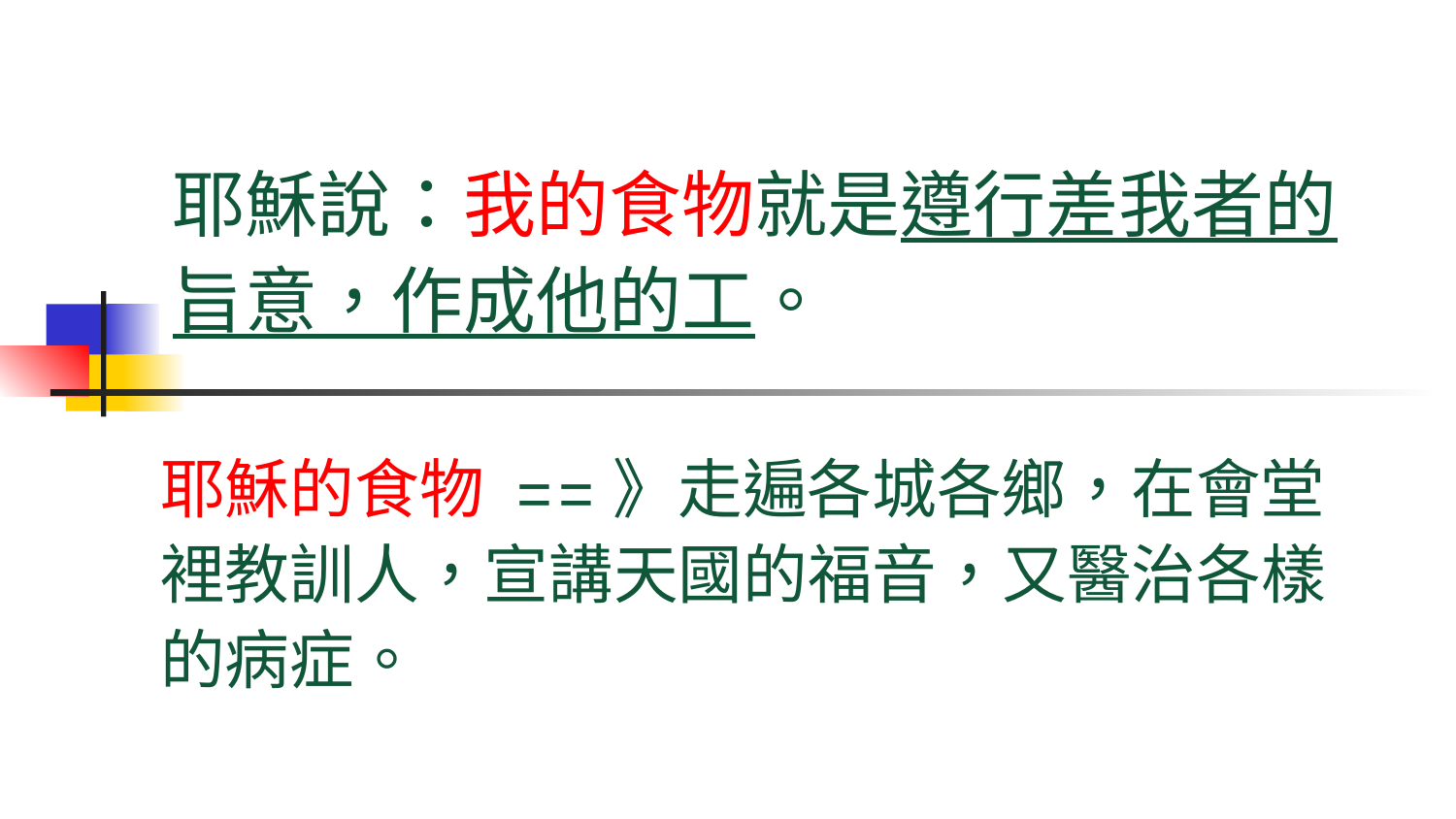

# 耶穌說：我的食物就是遵行差我者的旨意，作成他的工。
耶穌的食物 ==》走遍各城各鄉，在會堂裡教訓人，宣講天國的福音，又醫治各樣的病症。